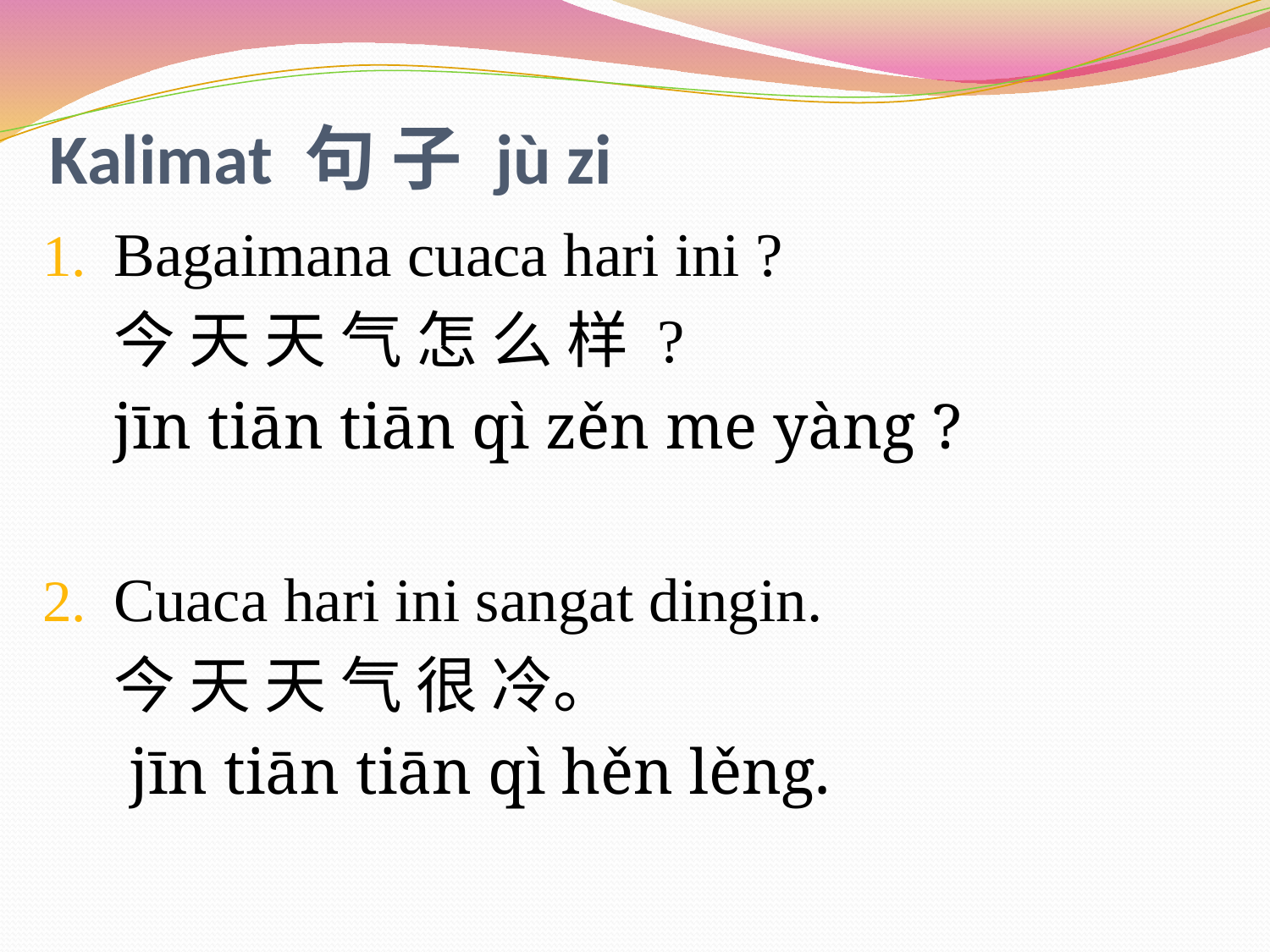

# Kalimat 句 子 jù zi
Bagaimana cuaca hari ini ?
	今 天 天 气 怎 么 样 ?
	jīn tiān tiān qì zěn me yàng ?

Cuaca hari ini sangat dingin.
	今 天 天 气 很 冷。
	 jīn tiān tiān qì hěn lěng.